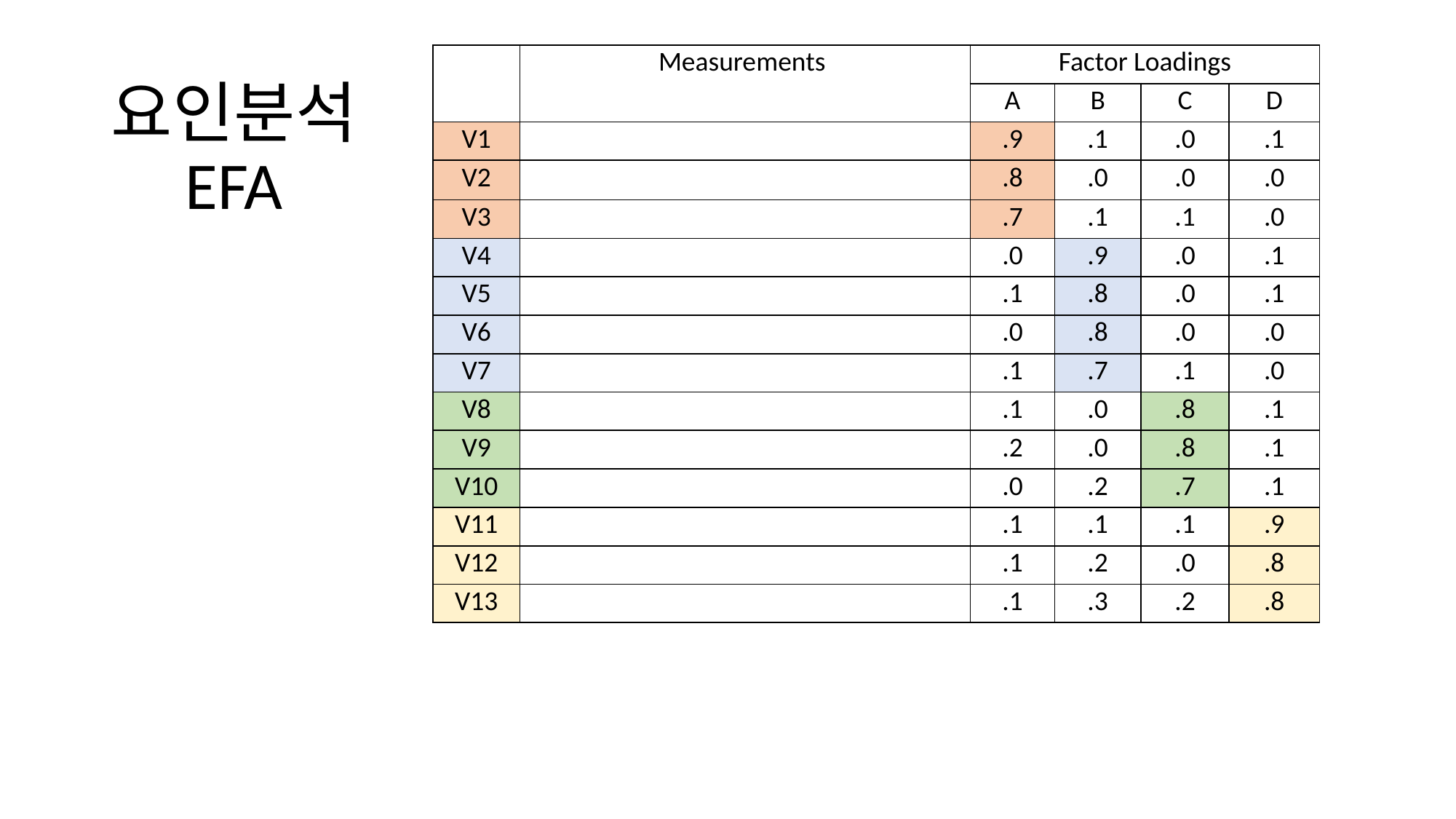

|  | Measurements | Factor Loadings |  |  |  |
| --- | --- | --- | --- | --- | --- |
|  |  | A | B | C | D |
| V1 |  | .9 | .1 | .0 | .1 |
| V2 |  | .8 | .0 | .0 | .0 |
| V3 |  | .7 | .1 | .1 | .0 |
| V4 |  | .0 | .9 | .0 | .1 |
| V5 |  | .1 | .8 | .0 | .1 |
| V6 |  | .0 | .8 | .0 | .0 |
| V7 |  | .1 | .7 | .1 | .0 |
| V8 |  | .1 | .0 | .8 | .1 |
| V9 |  | .2 | .0 | .8 | .1 |
| V10 |  | .0 | .2 | .7 | .1 |
| V11 |  | .1 | .1 | .1 | .9 |
| V12 |  | .1 | .2 | .0 | .8 |
| V13 |  | .1 | .3 | .2 | .8 |
# 요인분석 EFA